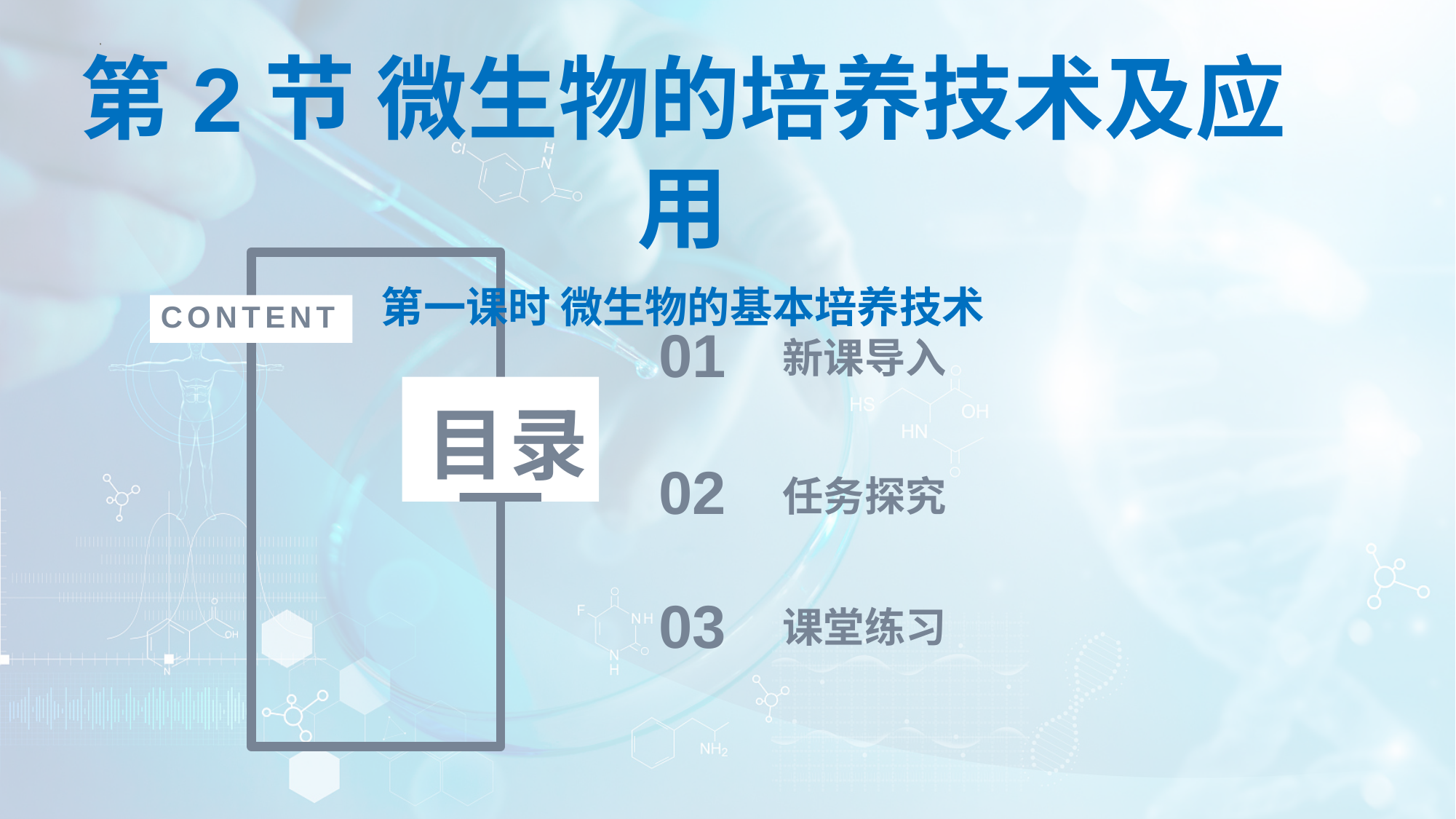

第2节 微生物的培养技术及应用
第一课时 微生物的基本培养技术

CONTENT
01
新课导入
目录
02
任务探究

03
课堂练习